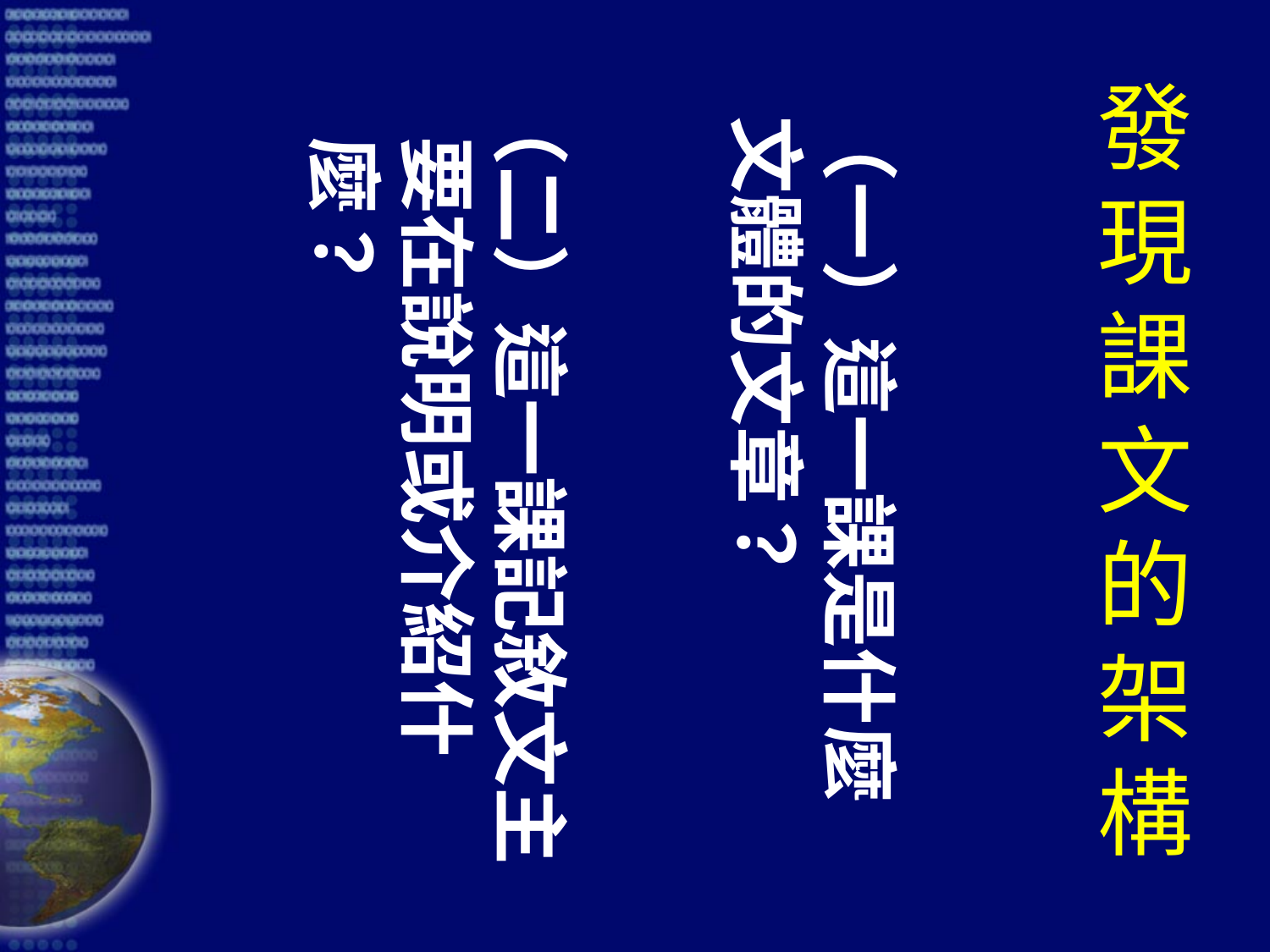

（一）這一課是什麼文體的文章？
（二）這一課記敘文主要在說明或介紹什麼？
發現課文的架構